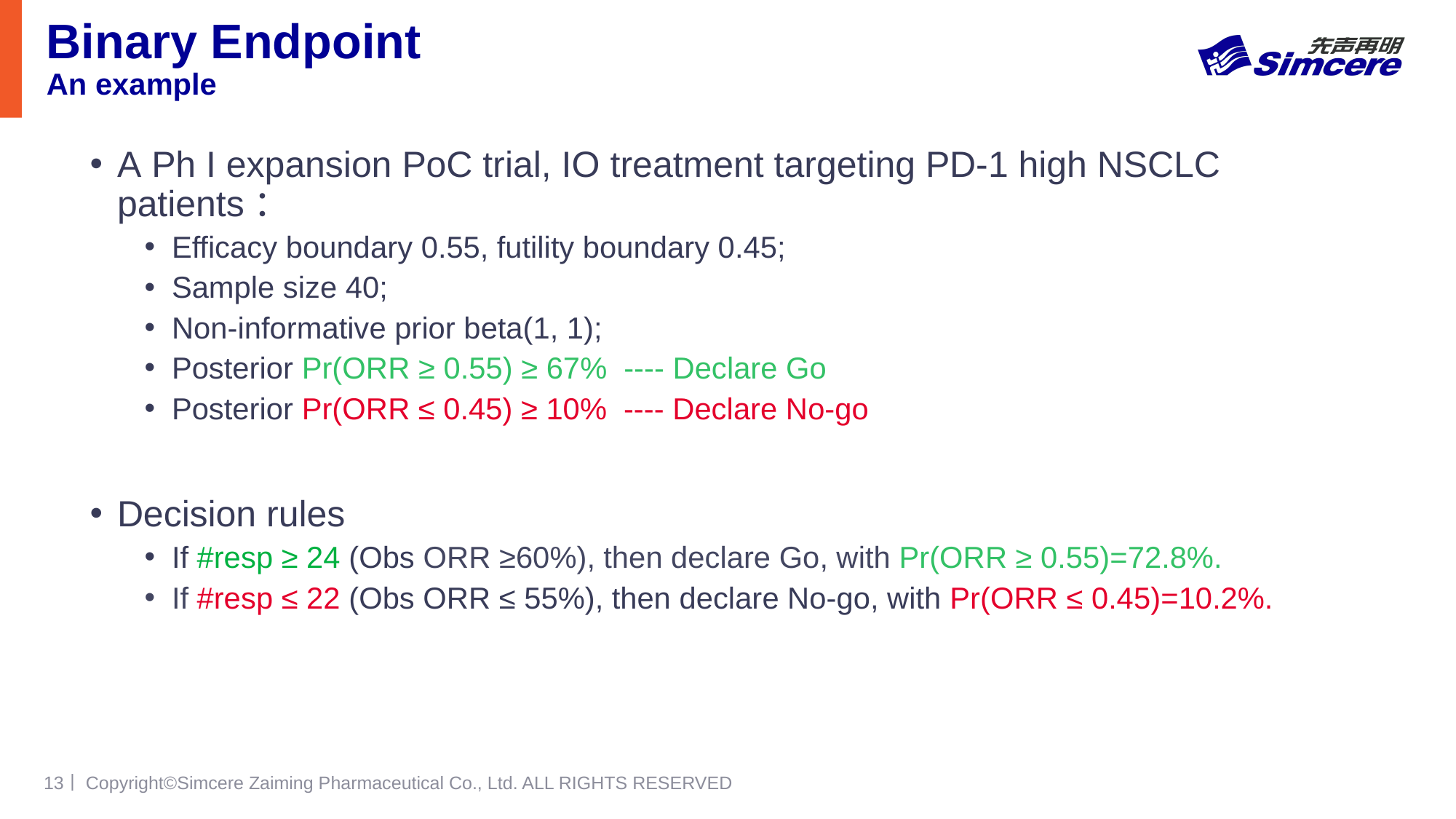

# Binary Endpoint An example
A Ph I expansion PoC trial, IO treatment targeting PD-1 high NSCLC patients：
Efficacy boundary 0.55, futility boundary 0.45;
Sample size 40;
Non-informative prior beta(1, 1);
Posterior Pr(ORR ≥ 0.55) ≥ 67%  ---- Declare Go
Posterior Pr(ORR ≤ 0.45) ≥ 10%  ---- Declare No-go

Decision rules
If #resp ≥ 24 (Obs ORR ≥60%), then declare Go, with Pr(ORR ≥ 0.55)=72.8%.
If #resp ≤ 22 (Obs ORR ≤ 55%), then declare No-go, with Pr(ORR ≤ 0.45)=10.2%.
13丨
Copyright©Simcere Zaiming Pharmaceutical Co., Ltd. ALL RIGHTS RESERVED